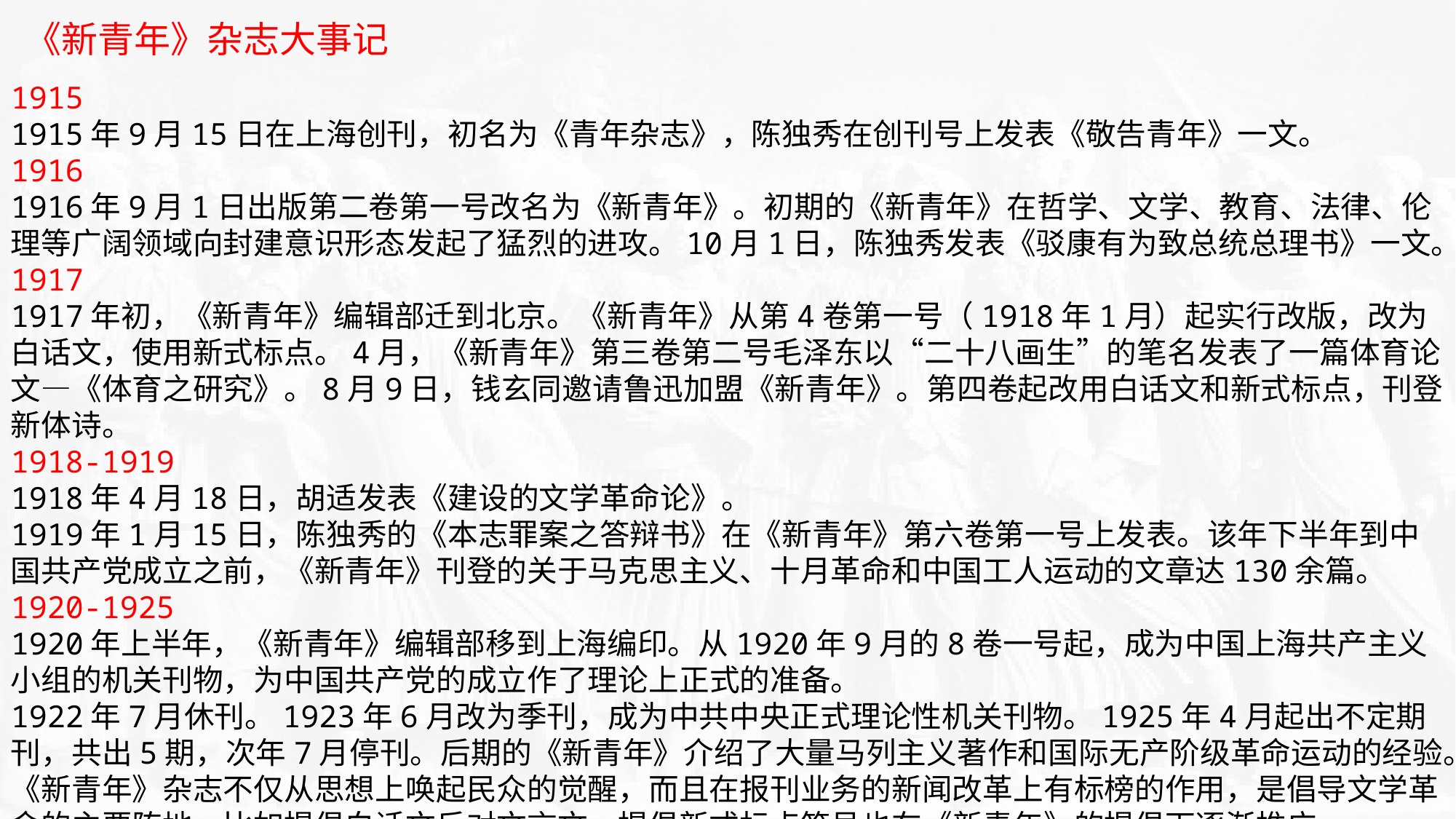

《新青年》杂志大事记
1915
1915年9月15日在上海创刊，初名为《青年杂志》，陈独秀在创刊号上发表《敬告青年》一文。
1916
1916年9月1日出版第二卷第一号改名为《新青年》。初期的《新青年》在哲学、文学、教育、法律、伦理等广阔领域向封建意识形态发起了猛烈的进攻。10月1日，陈独秀发表《驳康有为致总统总理书》一文。
1917
1917年初，《新青年》编辑部迁到北京。《新青年》从第4卷第一号（1918年1月）起实行改版，改为白话文，使用新式标点。4月，《新青年》第三卷第二号毛泽东以“二十八画生”的笔名发表了一篇体育论文—《体育之研究》。8月9日，钱玄同邀请鲁迅加盟《新青年》。第四卷起改用白话文和新式标点，刊登新体诗。
1918-1919
1918年4月18日，胡适发表《建设的文学革命论》。
1919年1月15日，陈独秀的《本志罪案之答辩书》在《新青年》第六卷第一号上发表。该年下半年到中国共产党成立之前，《新青年》刊登的关于马克思主义、十月革命和中国工人运动的文章达130余篇。
1920-1925
1920年上半年，《新青年》编辑部移到上海编印。从1920年9月的8卷一号起，成为中国上海共产主义小组的机关刊物，为中国共产党的成立作了理论上正式的准备。
1922年7月休刊。1923年6月改为季刊，成为中共中央正式理论性机关刊物。1925年4月起出不定期刊，共出5期，次年7月停刊。后期的《新青年》介绍了大量马列主义著作和国际无产阶级革命运动的经验。
《新青年》杂志不仅从思想上唤起民众的觉醒，而且在报刊业务的新闻改革上有标榜的作用，是倡导文学革命的主要阵地，比如提倡白话文反对文言文，提倡新式标点符号也在《新青年》的提倡下逐渐推广。